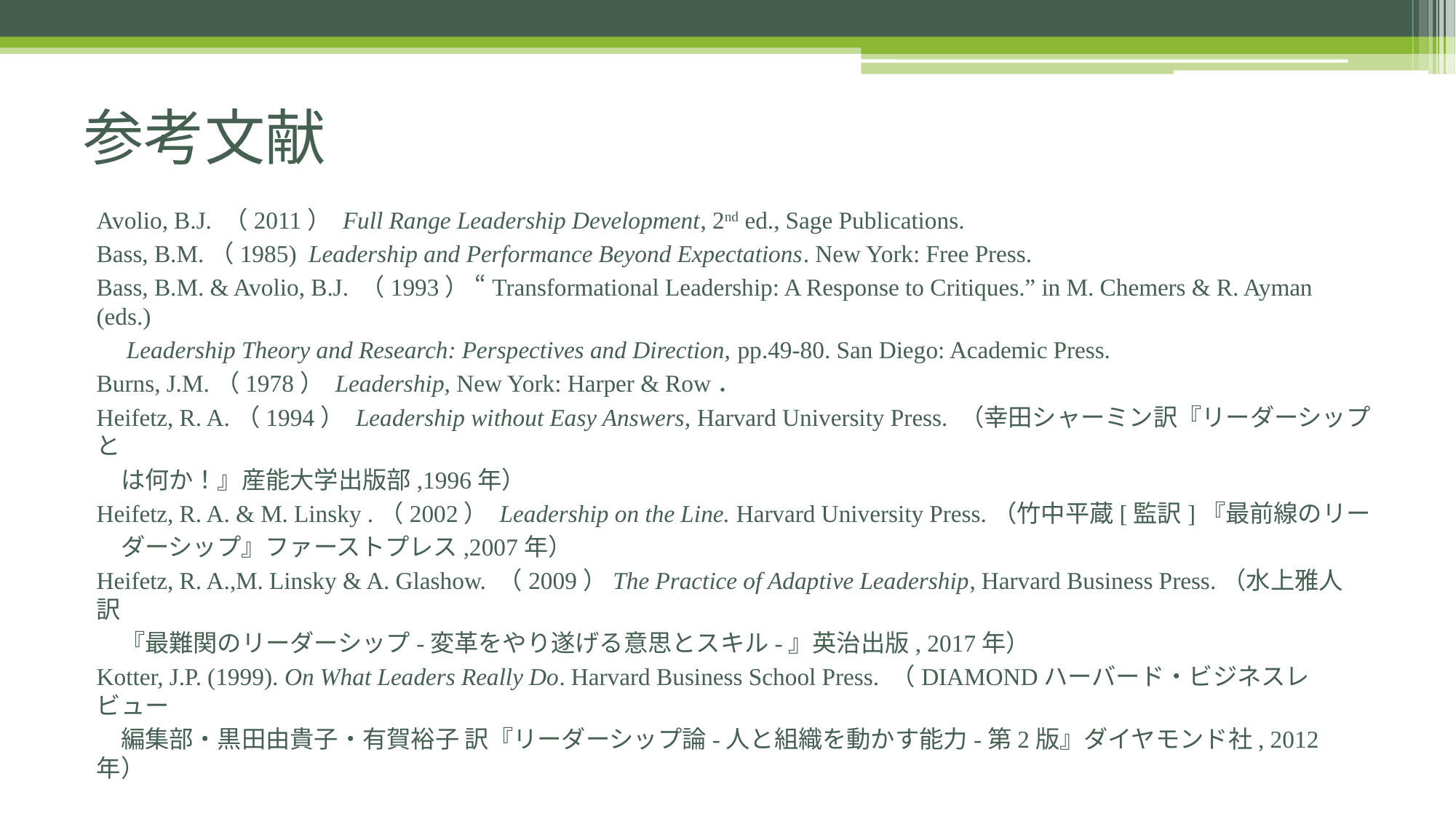

# 参考文献
Avolio, B.J. （2011） Full Range Leadership Development, 2nd ed., Sage Publications.
Bass, B.M.（1985)  Leadership and Performance Beyond Expectations. New York: Free Press.
Bass, B.M. & Avolio, B.J. （1993） “Transformational Leadership: A Response to Critiques.” in M. Chemers & R. Ayman (eds.)
　Leadership Theory and Research: Perspectives and Direction, pp.49-80. San Diego: Academic Press.
Burns, J.M.（1978） Leadership, New York: Harper & Row．
Heifetz, R. A.（1994） Leadership without Easy Answers, Harvard University Press. （幸田シャーミン訳『リーダーシップと
　は何か！』産能大学出版部,1996年）
Heifetz, R. A. & M. Linsky .（2002） Leadership on the Line. Harvard University Press.（竹中平蔵[監訳]『最前線のリー
　ダーシップ』ファーストプレス,2007年）
Heifetz, R. A.,M. Linsky & A. Glashow. （2009）The Practice of Adaptive Leadership, Harvard Business Press.（水上雅人 訳
　『最難関のリーダーシップ-変革をやり遂げる意思とスキル-』英治出版, 2017年）
Kotter, J.P. (1999). On What Leaders Really Do. Harvard Business School Press. （DIAMONDハーバード・ビジネスレビュー
　編集部・黒田由貴子・有賀裕子 訳『リーダーシップ論-人と組織を動かす能力-第2版』ダイヤモンド社, 2012年）